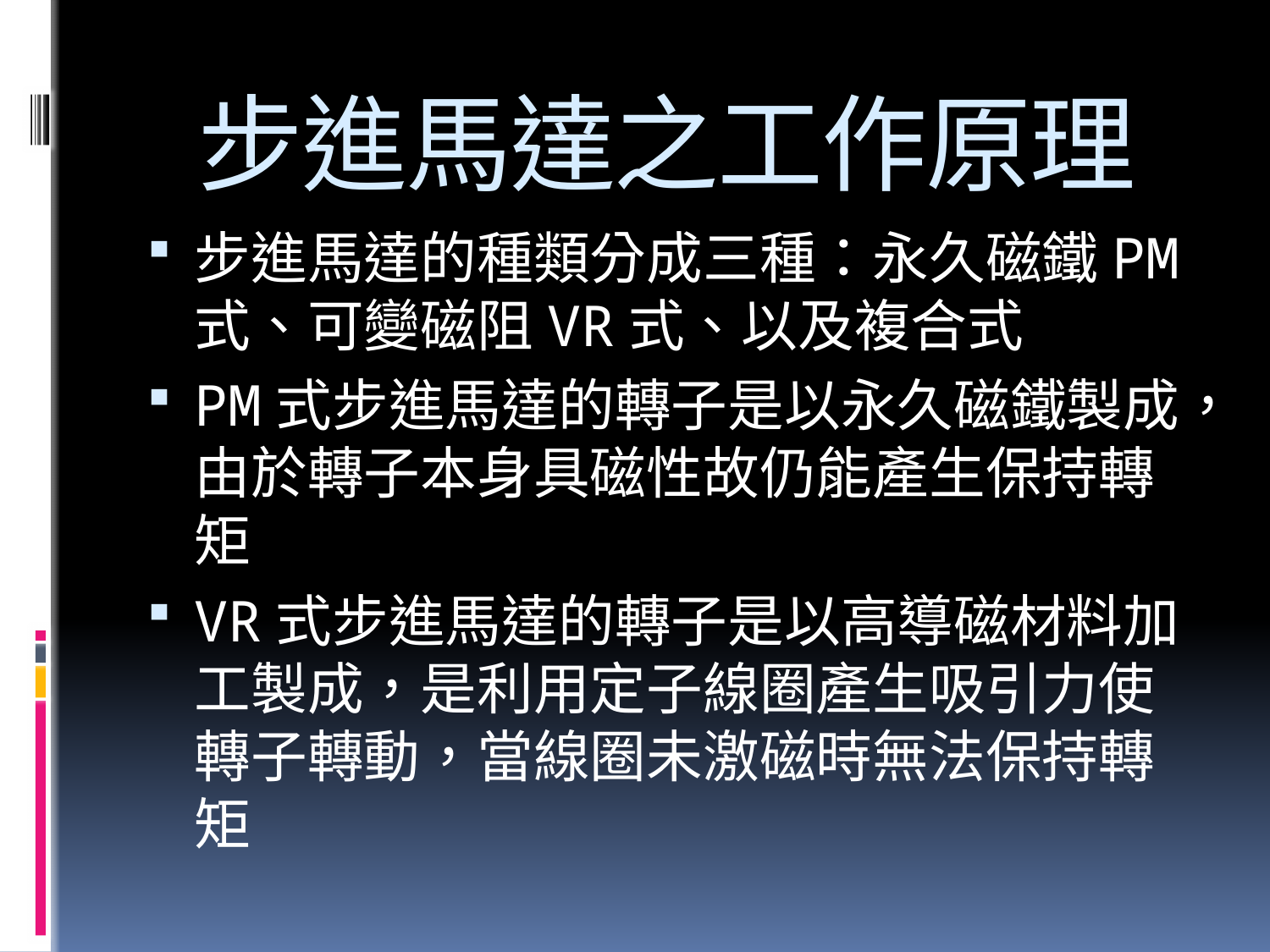

# 步進馬達之工作原理
步進馬達的種類分成三種：永久磁鐵PM式、可變磁阻VR式、以及複合式
PM式步進馬達的轉子是以永久磁鐵製成，由於轉子本身具磁性故仍能產生保持轉矩
VR式步進馬達的轉子是以高導磁材料加工製成，是利用定子線圈產生吸引力使轉子轉動，當線圈未激磁時無法保持轉矩